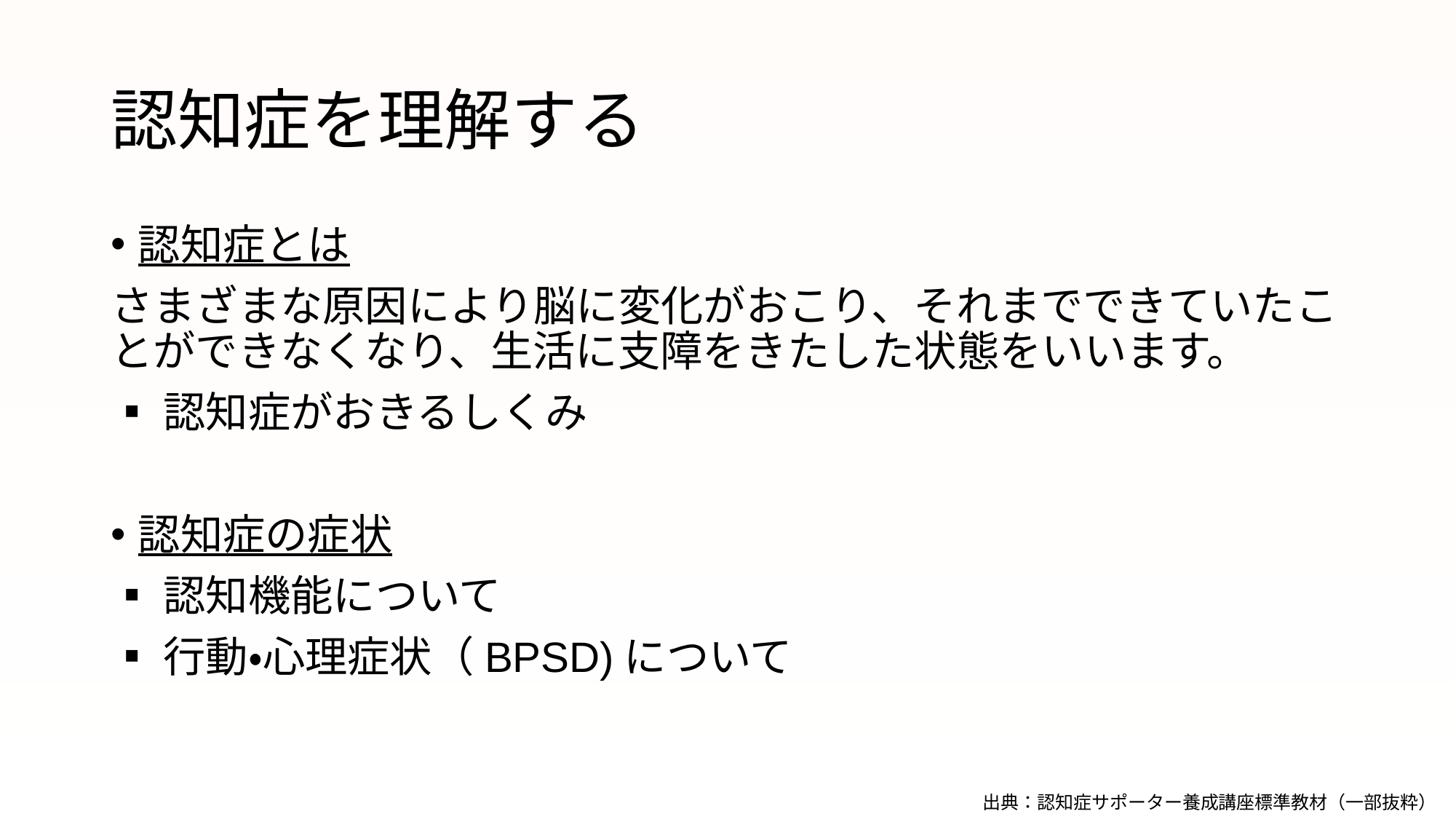

# 認知症を理解する
認知症とは
さまざまな原因により脳に変化がおこり、それまでできていたことができなくなり、生活に支障をきたした状態をいいます。
▪認知症がおきるしくみ

認知症の症状
▪認知機能について
▪行動・心理症状（BPSD)について
出典：認知症サポーター養成講座標準教材（一部抜粋）